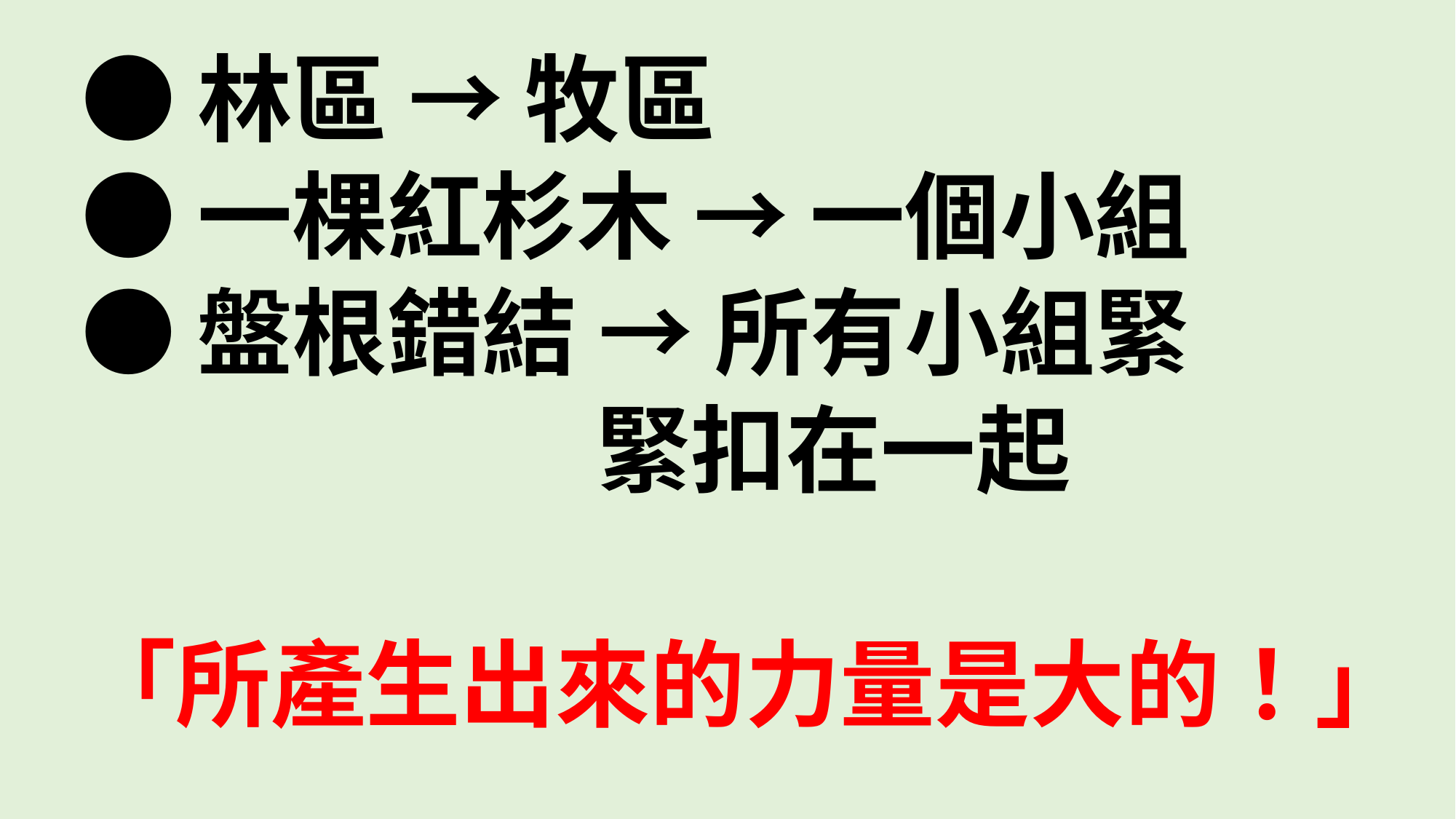

●林區 → 牧區
●一棵紅杉木 → 一個小組
●盤根錯結 → 所有小組緊
                       緊扣在一起

「所產生出來的力量是大的！」